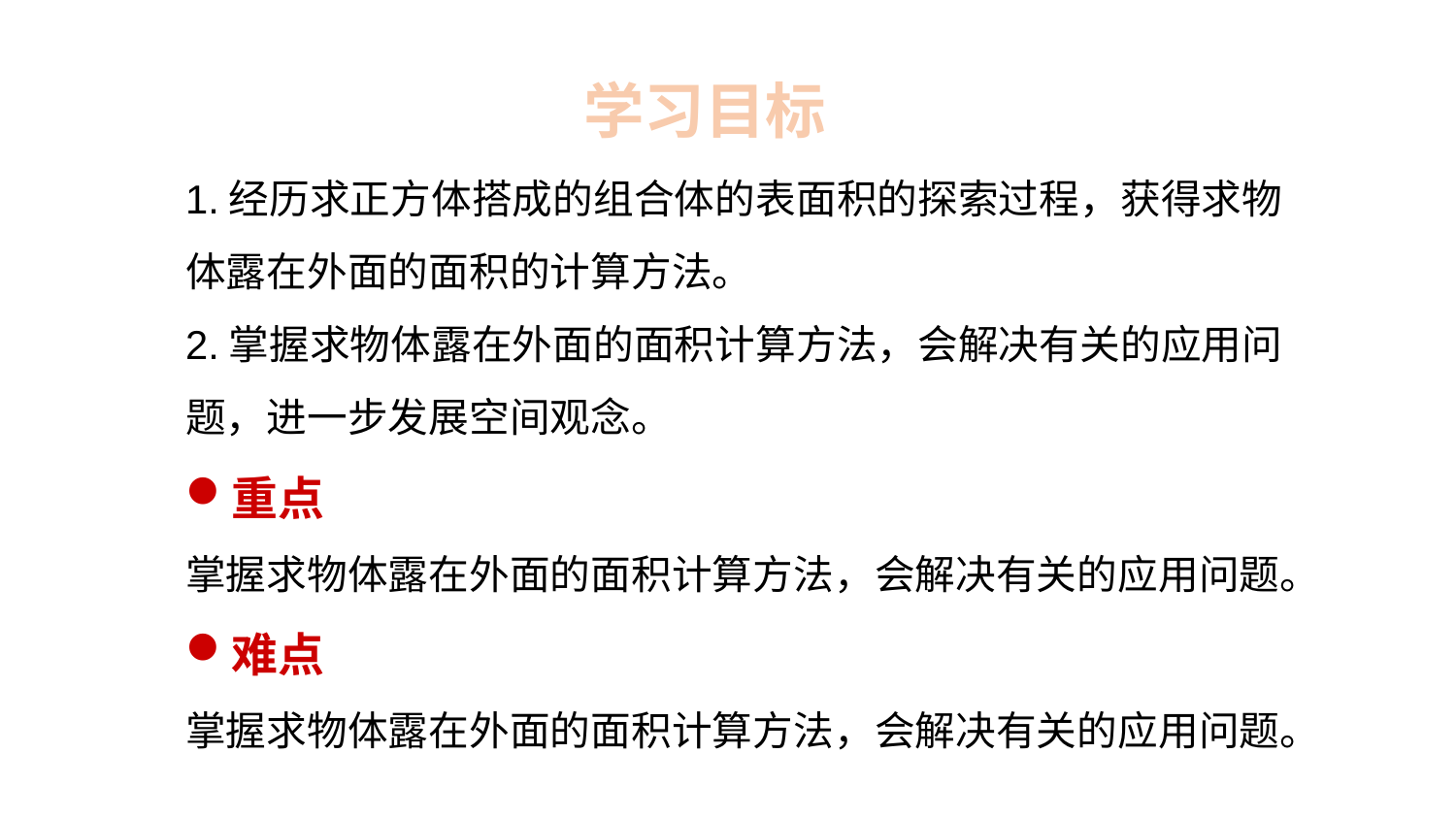

学习目标
1.经历求正方体搭成的组合体的表面积的探索过程，获得求物体露在外面的面积的计算方法。
2.掌握求物体露在外面的面积计算方法，会解决有关的应用问题，进一步发展空间观念。
重点
掌握求物体露在外面的面积计算方法，会解决有关的应用问题。
难点
掌握求物体露在外面的面积计算方法，会解决有关的应用问题。